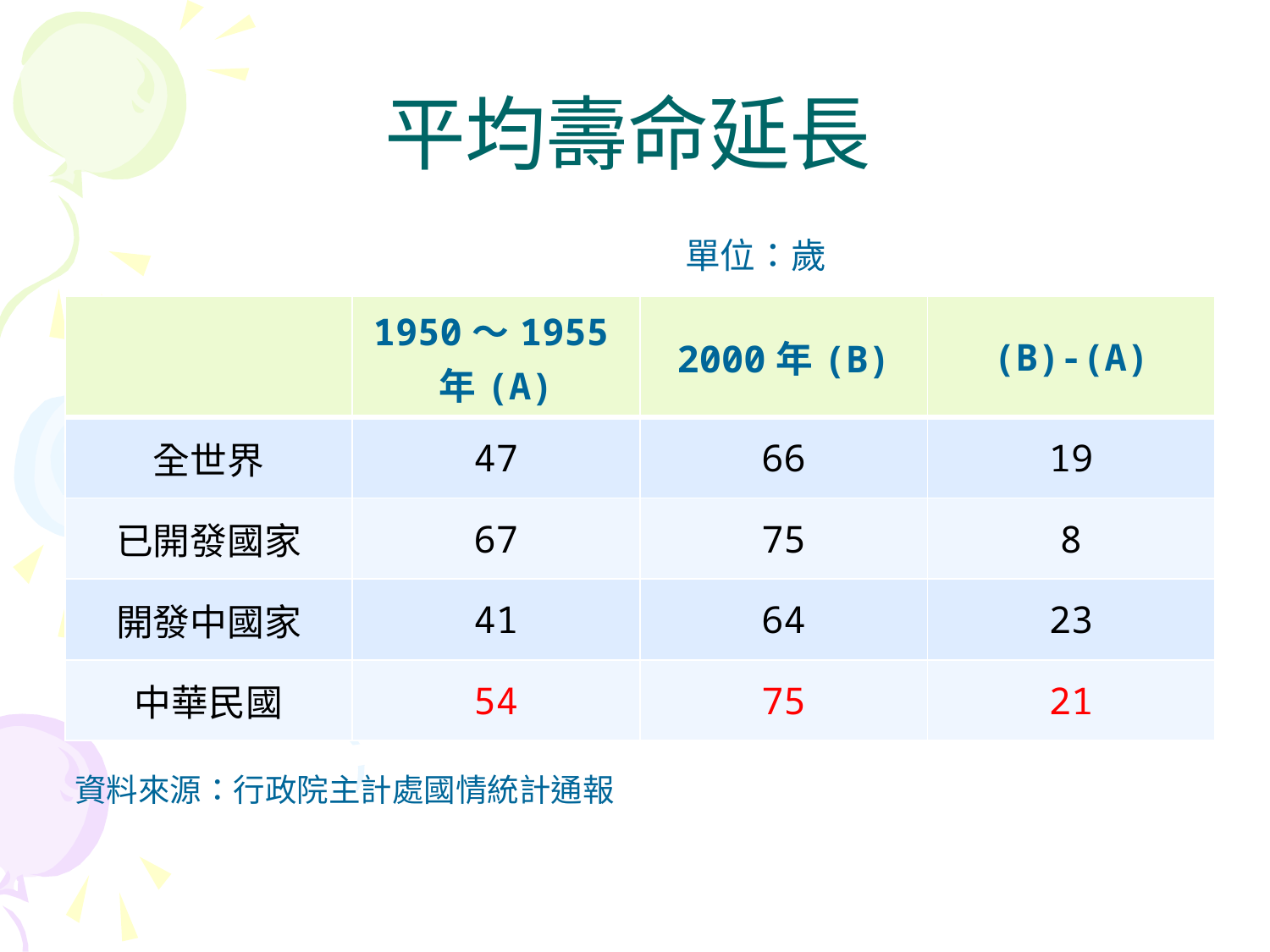

平均壽命延長
                                               單位：歲

資料來源：行政院主計處國情統計通報
|  | 1950～1955年(A) | 2000年(B) | (B)-(A) |
| --- | --- | --- | --- |
| 全世界 | 47 | 66 | 19 |
| 已開發國家 | 67 | 75 | 8 |
| 開發中國家 | 41 | 64 | 23 |
| 中華民國 | 54 | 75 | 21 |